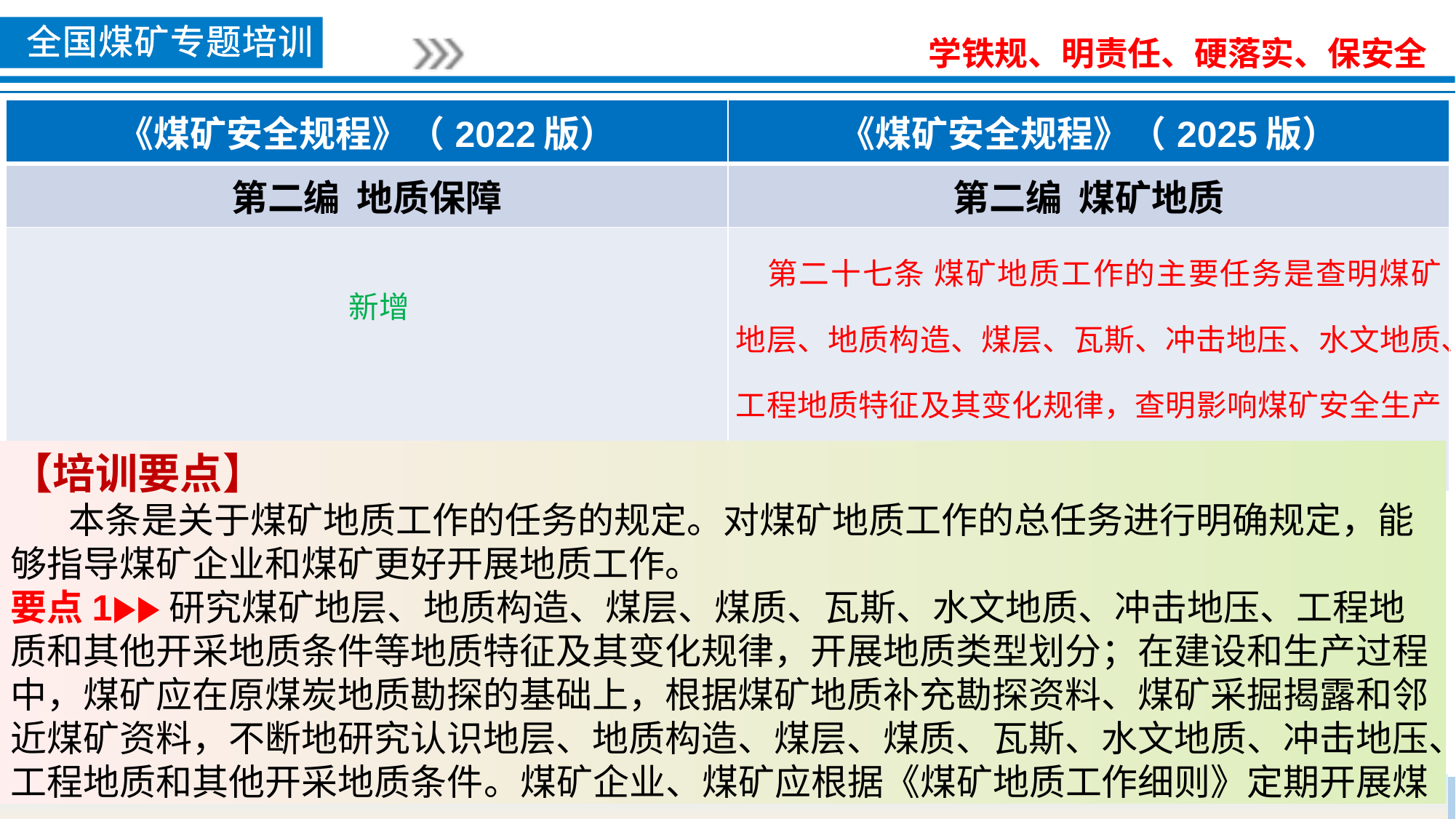

| 《煤矿安全规程》（2022版） | 《煤矿安全规程》（2025版） |
| --- | --- |
| 第二编 地质保障 | 第二编 煤矿地质 |
| 新增 | 第二十七条 煤矿地质工作的主要任务是查明煤矿地层、地质构造、煤层、瓦斯、冲击地压、水文地质、工程地质特征及其变化规律，查明影响煤矿安全生产的隐蔽致灾因素，开展地质类型划分等工作。 |
【培训要点】
      本条是关于煤矿地质工作的任务的规定。对煤矿地质工作的总任务进行明确规定，能够指导煤矿企业和煤矿更好开展地质工作。
要点1▶▶研究煤矿地层、地质构造、煤层、煤质、瓦斯、水文地质、冲击地压、工程地质和其他开采地质条件等地质特征及其变化规律，开展地质类型划分；在建设和生产过程中，煤矿应在原煤炭地质勘探的基础上，根据煤矿地质补充勘探资料、煤矿采掘揭露和邻近煤矿资料，不断地研究认识地层、地质构造、煤层、煤质、瓦斯、水文地质、冲击地压、工程地质和其他开采地质条件。煤矿企业、煤矿应根据《煤矿地质工作细则》定期开展煤